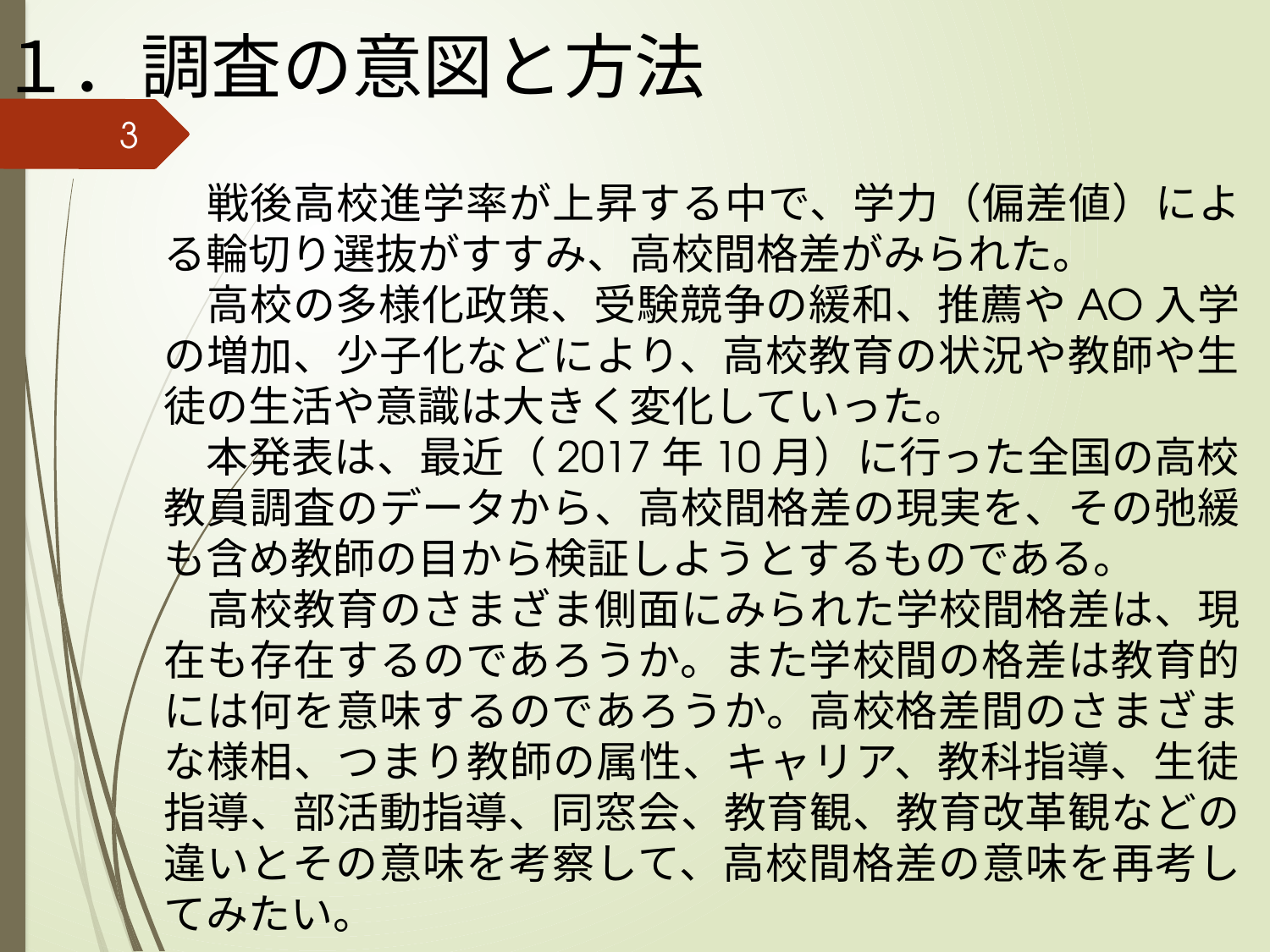

１．調査の意図と方法

3
　戦後高校進学率が上昇する中で、学力（偏差値）による輪切り選抜がすすみ、高校間格差がみられた。
　高校の多様化政策、受験競争の緩和、推薦やAO入学の増加、少子化などにより、高校教育の状況や教師や生徒の生活や意識は大きく変化していった。
　本発表は、最近（2017年10月）に行った全国の高校教員調査のデータから、高校間格差の現実を、その弛緩も含め教師の目から検証しようとするものである。
　高校教育のさまざま側面にみられた学校間格差は、現在も存在するのであろうか。また学校間の格差は教育的には何を意味するのであろうか。高校格差間のさまざまな様相、つまり教師の属性、キャリア、教科指導、生徒指導、部活動指導、同窓会、教育観、教育改革観などの違いとその意味を考察して、高校間格差の意味を再考してみたい。